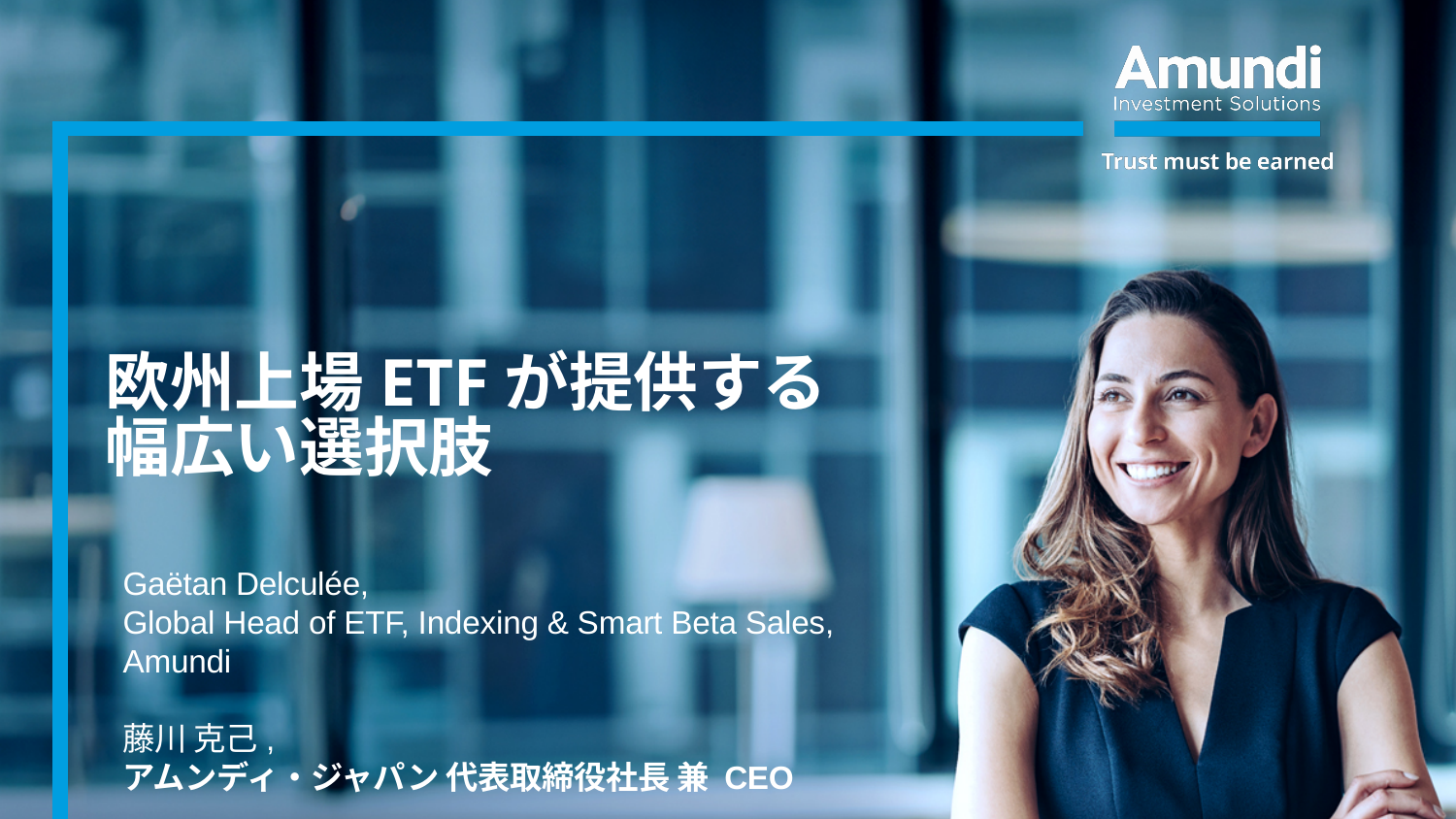

# 欧州上場ETFが提供する 幅広い選択肢
Gaëtan Delculée,
Global Head of ETF, Indexing & Smart Beta Sales, Amundi
藤川 克己,
アムンディ・ジャパン 代表取締役社長 兼 CEO
第17回ETFコンファレンス,2025年6月4日